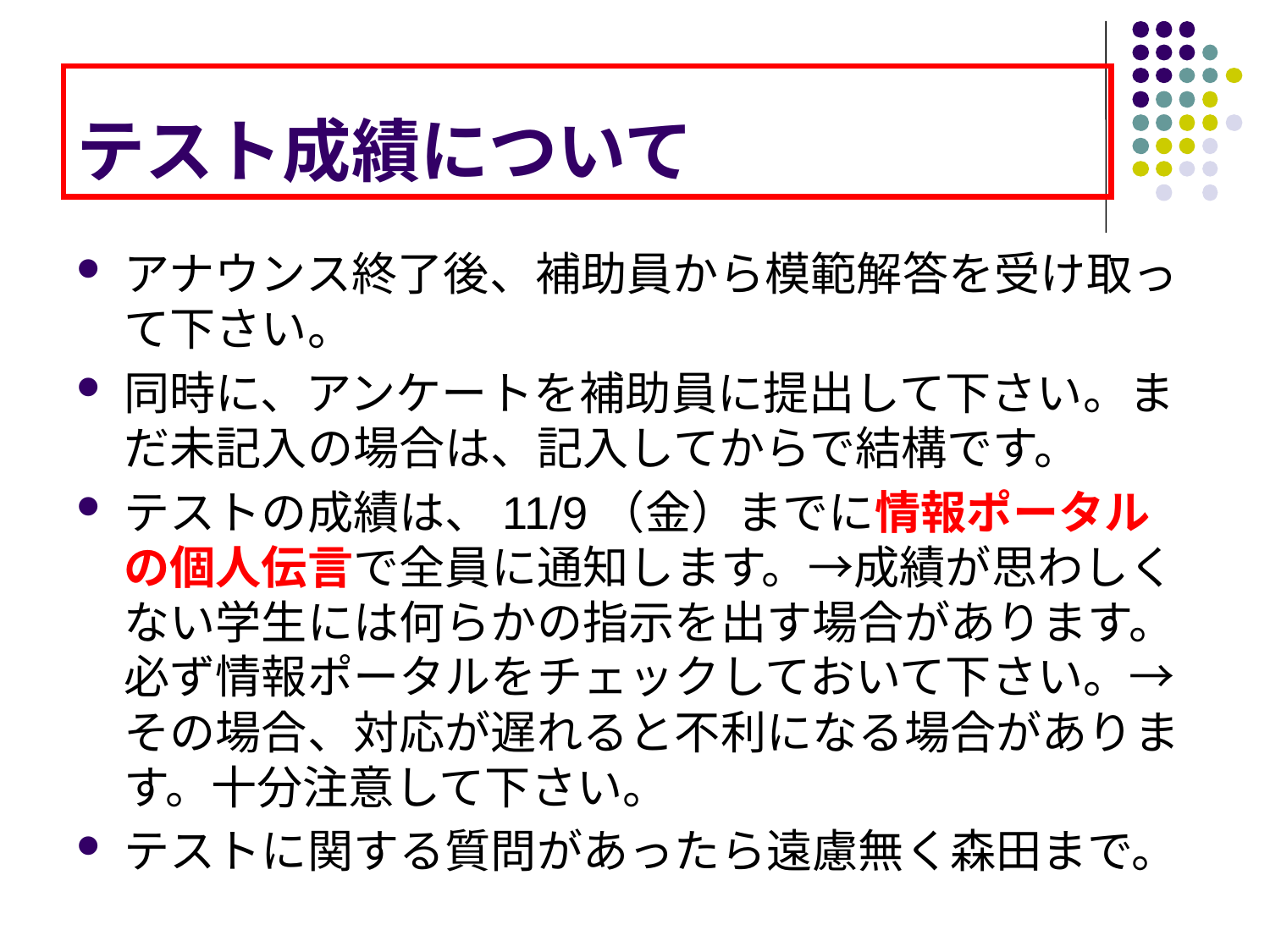

# テスト成績について
アナウンス終了後、補助員から模範解答を受け取って下さい。
同時に、アンケートを補助員に提出して下さい。まだ未記入の場合は、記入してからで結構です。
テストの成績は、11/9（金）までに情報ポータルの個人伝言で全員に通知します。→成績が思わしくない学生には何らかの指示を出す場合があります。必ず情報ポータルをチェックしておいて下さい。→その場合、対応が遅れると不利になる場合があります。十分注意して下さい。
テストに関する質問があったら遠慮無く森田まで。